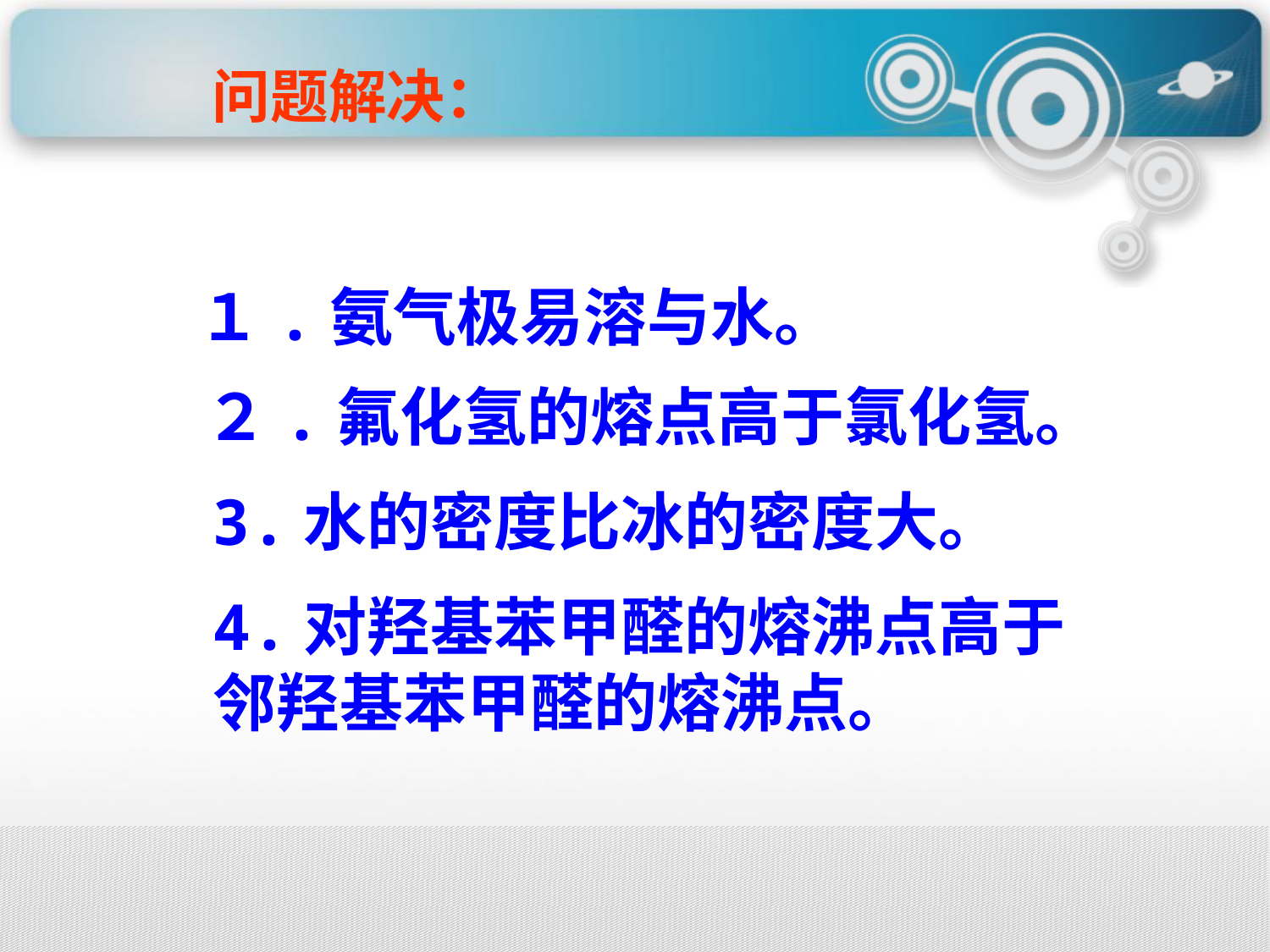

问题解决：
１.氨气极易溶与水。
２.氟化氢的熔点高于氯化氢。
3.水的密度比冰的密度大。
4.对羟基苯甲醛的熔沸点高于邻羟基苯甲醛的熔沸点。